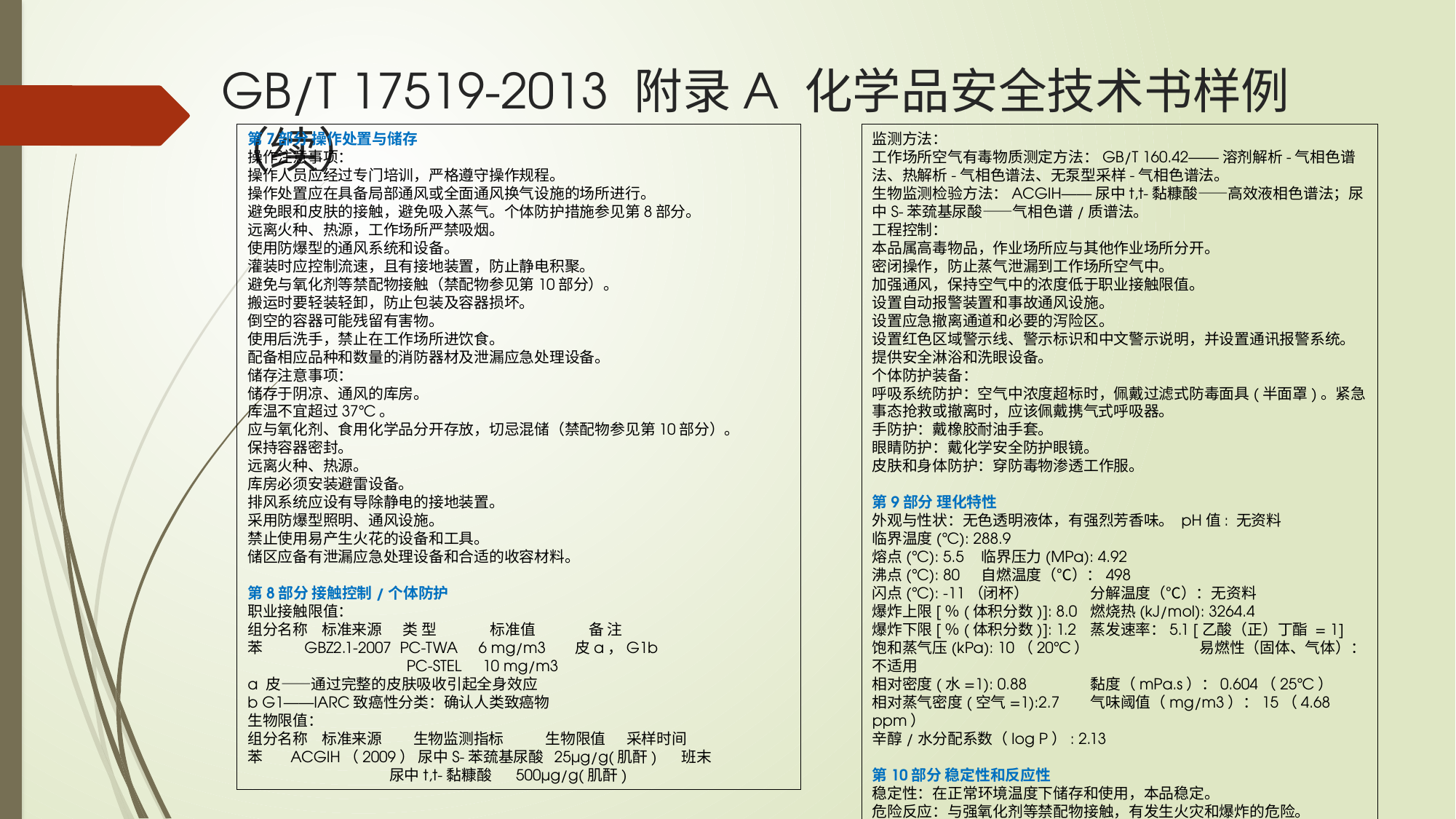

# GB/T 17519-2013 附录A 化学品安全技术书样例 （续）
监测方法：
工作场所空气有毒物质测定方法：GB/T 160.42——溶剂解析-气相色谱法、热解析-气相色谱法、无泵型采样-气相色谱法。
生物监测检验方法：ACGIH——尿中t,t-黏糠酸——高效液相色谱法；尿中S-苯巯基尿酸——气相色谱/质谱法。
工程控制：
本品属高毒物品，作业场所应与其他作业场所分开。
密闭操作，防止蒸气泄漏到工作场所空气中。
加强通风，保持空气中的浓度低于职业接触限值。
设置自动报警装置和事故通风设施。
设置应急撤离通道和必要的泻险区。
设置红色区域警示线、警示标识和中文警示说明，并设置通讯报警系统。
提供安全淋浴和洗眼设备。
个体防护装备：
呼吸系统防护：空气中浓度超标时，佩戴过滤式防毒面具(半面罩)。紧急事态抢救或撤离时，应该佩戴携气式呼吸器。
手防护：戴橡胶耐油手套。
眼睛防护：戴化学安全防护眼镜。
皮肤和身体防护：穿防毒物渗透工作服。

第9部分 理化特性
外观与性状：无色透明液体，有强烈芳香味。 pH值: 无资料
临界温度(℃): 288.9
熔点(℃): 5.5 	临界压力(MPa): 4.92
沸点(℃): 80 	自燃温度（℃）：498
闪点(℃): -11（闭杯） 	分解温度（℃）：无资料
爆炸上限[％(体积分数)]: 8.0 	燃烧热(kJ/mol): 3264.4
爆炸下限[％(体积分数)]: 1.2 	蒸发速率：5.1 [乙酸（正）丁酯 = 1]
饱和蒸气压(kPa): 10（20℃） 	易燃性（固体、气体）：不适用
相对密度(水=1): 0.88 	黏度（mPa.s）：0.604（25℃）
相对蒸气密度(空气=1):2.7 	气味阈值（mg/m3）：15（4.68 ppm）
辛醇/水分配系数（log P）: 2.13

第10部分 稳定性和反应性
稳定性：在正常环境温度下储存和使用，本品稳定。
危险反应：与强氧化剂等禁配物接触，有发生火灾和爆炸的危险。
第7部分 操作处置与储存
操作注意事项：
操作人员应经过专门培训，严格遵守操作规程。
操作处置应在具备局部通风或全面通风换气设施的场所进行。
避免眼和皮肤的接触，避免吸入蒸气。个体防护措施参见第8部分。
远离火种、热源，工作场所严禁吸烟。
使用防爆型的通风系统和设备。
灌装时应控制流速，且有接地装置，防止静电积聚。
避免与氧化剂等禁配物接触（禁配物参见第10部分）。
搬运时要轻装轻卸，防止包装及容器损坏。
倒空的容器可能残留有害物。
使用后洗手，禁止在工作场所进饮食。
配备相应品种和数量的消防器材及泄漏应急处理设备。
储存注意事项：
储存于阴凉、通风的库房。
库温不宜超过37℃。
应与氧化剂、食用化学品分开存放，切忌混储（禁配物参见第10部分）。
保持容器密封。
远离火种、热源。
库房必须安装避雷设备。
排风系统应设有导除静电的接地装置。
采用防爆型照明、通风设施。
禁止使用易产生火花的设备和工具。
储区应备有泄漏应急处理设备和合适的收容材料。

第8部分 接触控制/个体防护
职业接触限值：
组分名称    标准来源      类 型 	       标准值 	    备 注
苯           GBZ2.1-2007  PC-TWA     6 mg/m3 	皮a，G1b
                                      PC-STEL 	    10 mg/m3
a 皮——通过完整的皮肤吸收引起全身效应
b G1——IARC致癌性分类：确认人类致癌物
生物限值：
组分名称    标准来源         生物监测指标            生物限值      采样时间
苯       ACGIH（2009） 尿中S-苯巯基尿酸  25μg/g(肌酐)     班末
                                        尿中t,t-黏糠酸      500μg/g(肌酐)